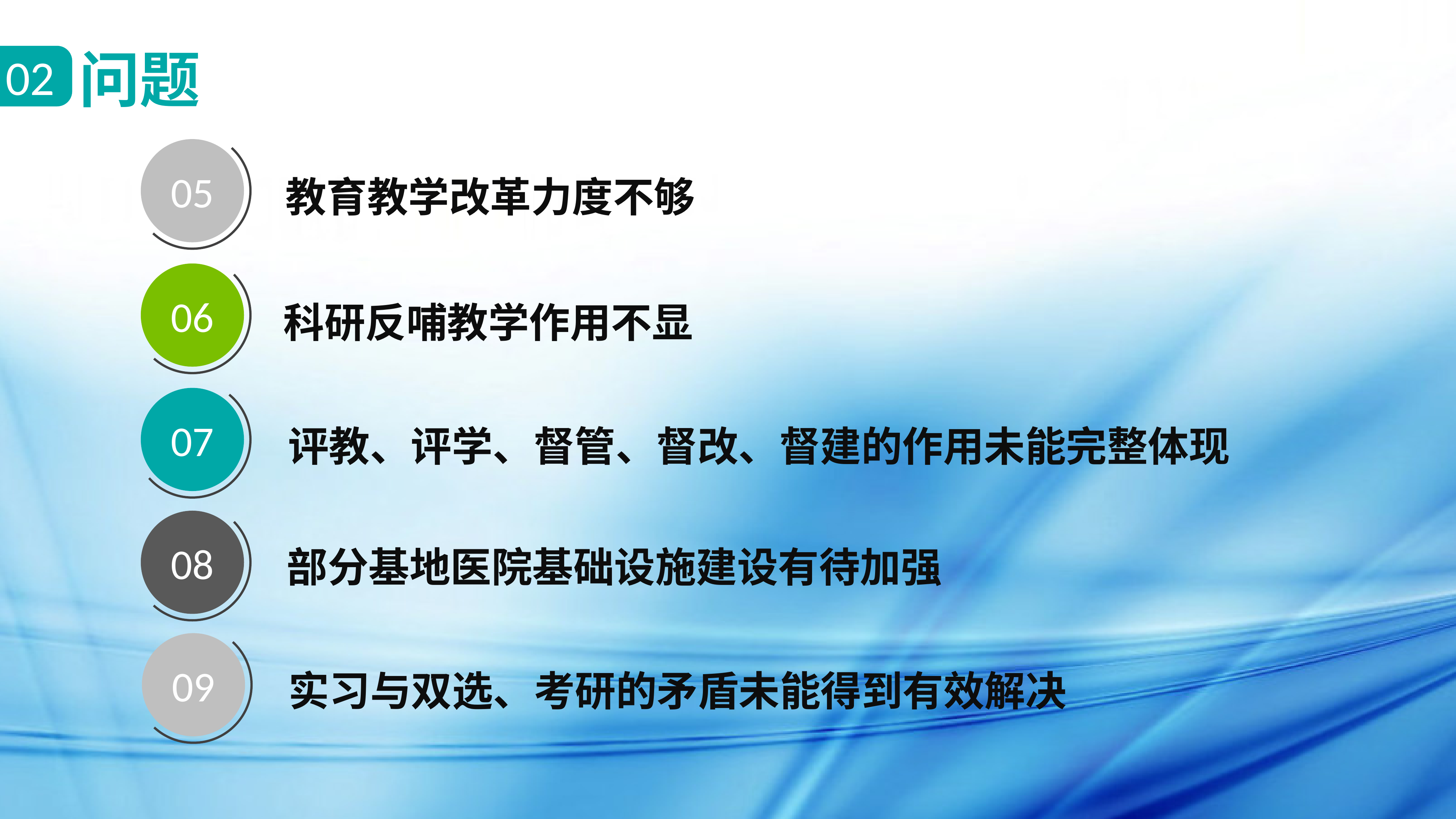

问题
02

05

教育教学改革力度不够

06

科研反哺教学作用不显

07

评教、评学、督管、督改、督建的作用未能完整体现

08

部分基地医院基础设施建设有待加强

09

实习与双选、考研的矛盾未能得到有效解决